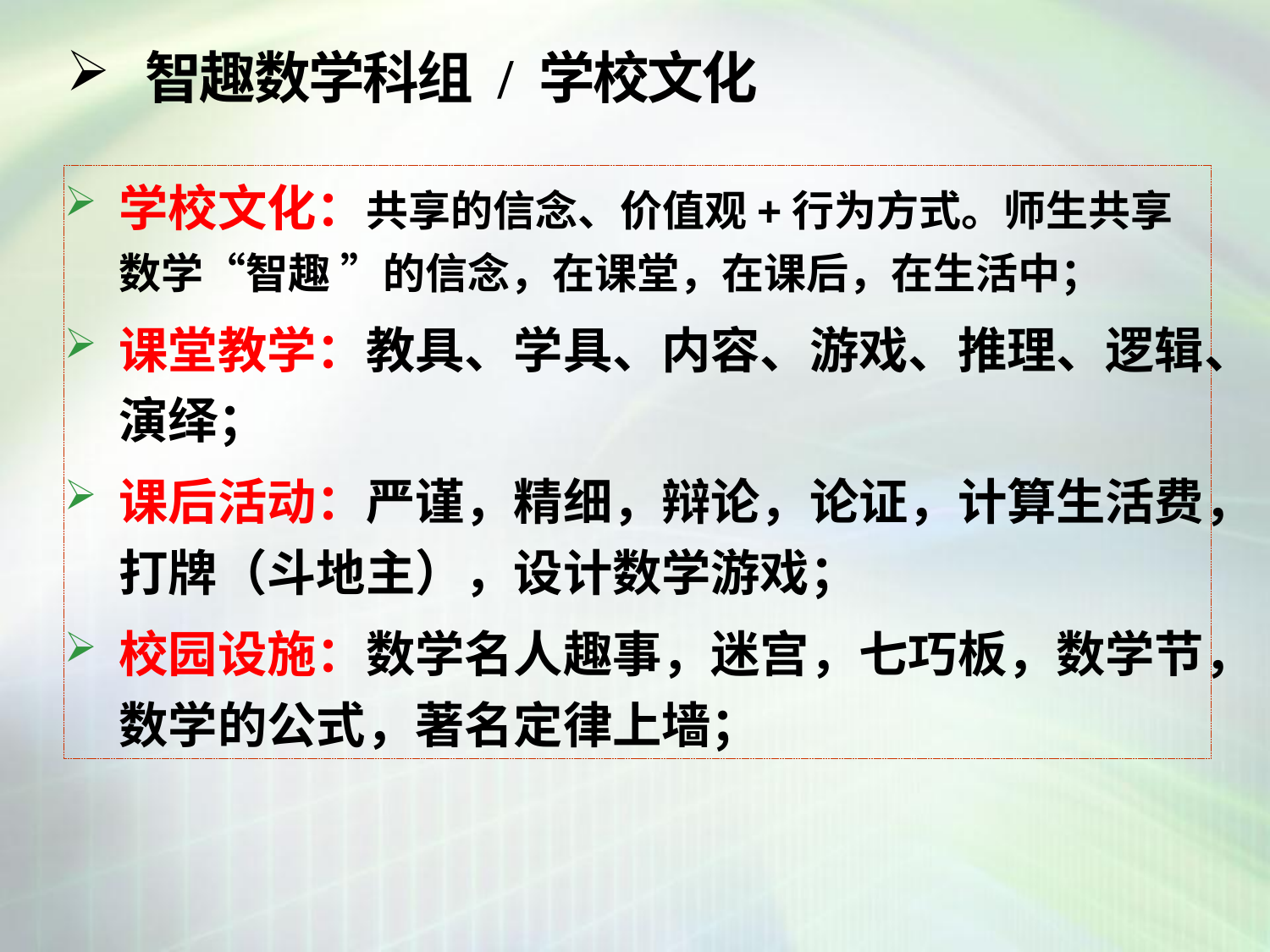

# 智趣数学科组 / 学校文化
学校文化：共享的信念、价值观+行为方式。师生共享数学“智趣 ”的信念，在课堂，在课后，在生活中；
课堂教学：教具、学具、内容、游戏、推理、逻辑、演绎；
课后活动：严谨，精细，辩论，论证，计算生活费，打牌（斗地主），设计数学游戏；
校园设施：数学名人趣事，迷宫，七巧板，数学节，数学的公式，著名定律上墙；